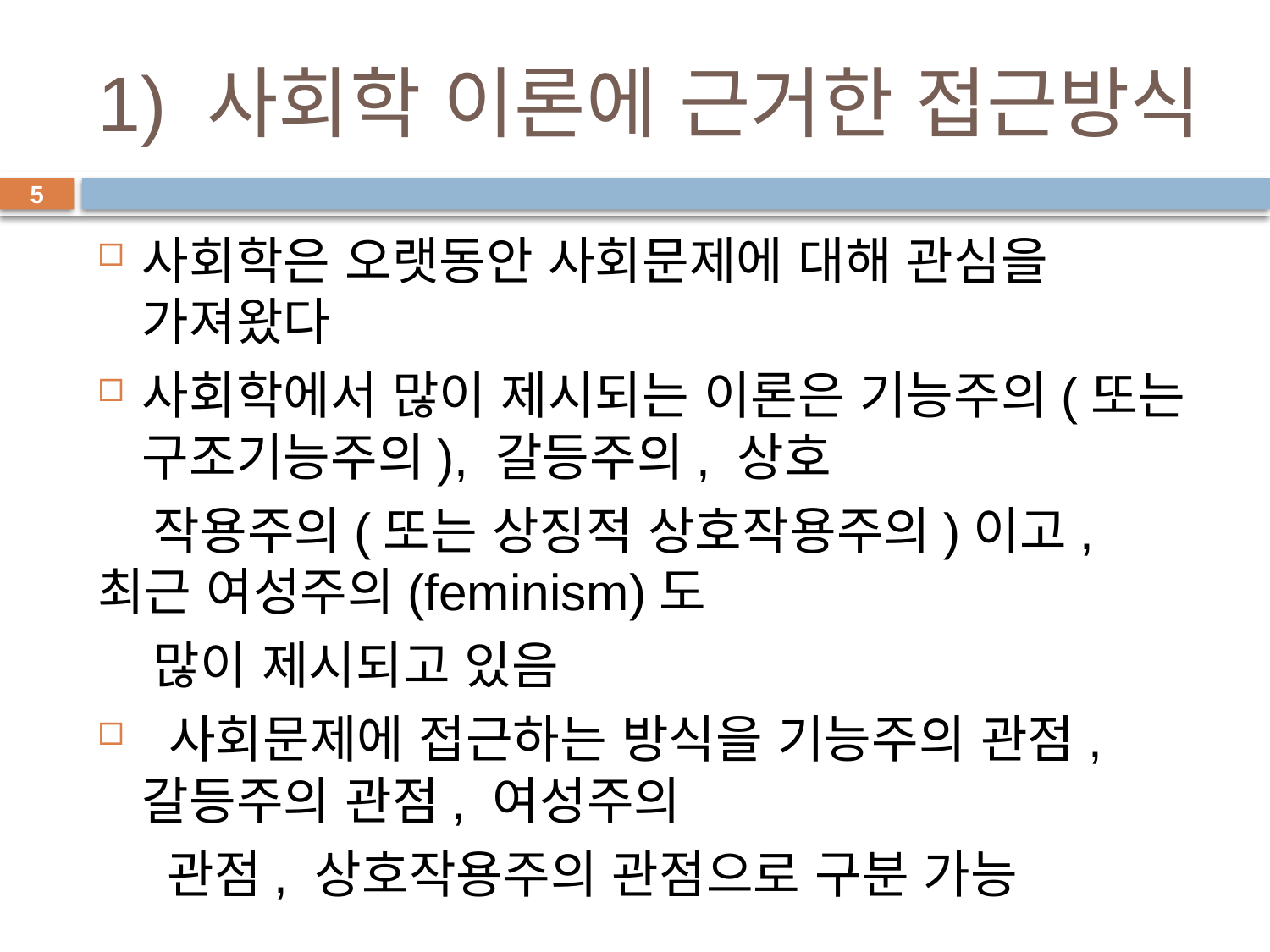

# 1) 사회학 이론에 근거한 접근방식
5
사회학은 오랫동안 사회문제에 대해 관심을 가져왔다
사회학에서 많이 제시되는 이론은 기능주의(또는 구조기능주의), 갈등주의, 상호
   작용주의(또는 상징적 상호작용주의)이고, 최근 여성주의(feminism)도
   많이 제시되고 있음
 사회문제에 접근하는 방식을 기능주의 관점, 갈등주의 관점, 여성주의
    관점, 상호작용주의 관점으로 구분 가능